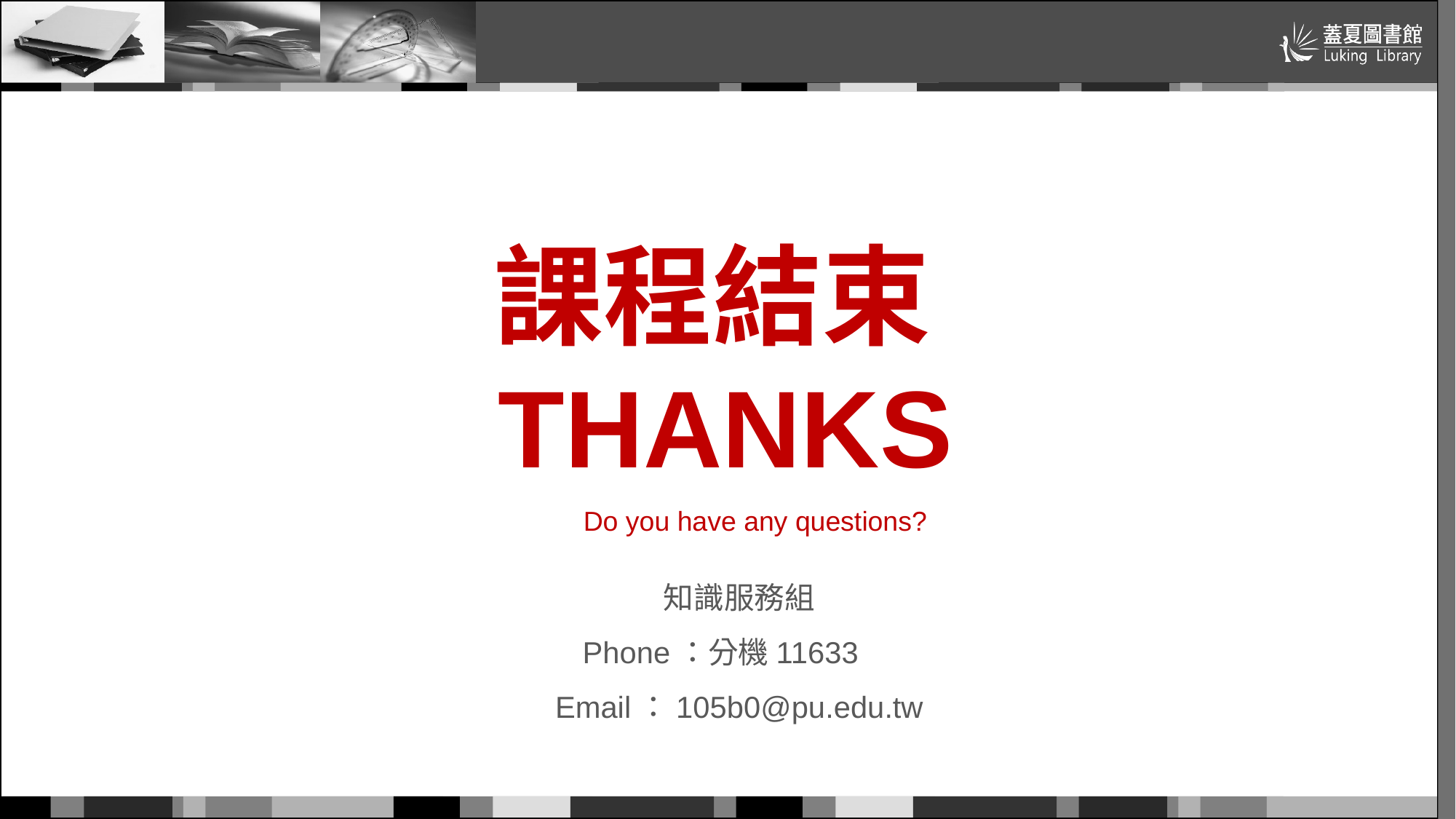

# 課程結束THANKS
Do you have any questions?
知識服務組
Phone：分機11633
Email：105b0@pu.edu.tw